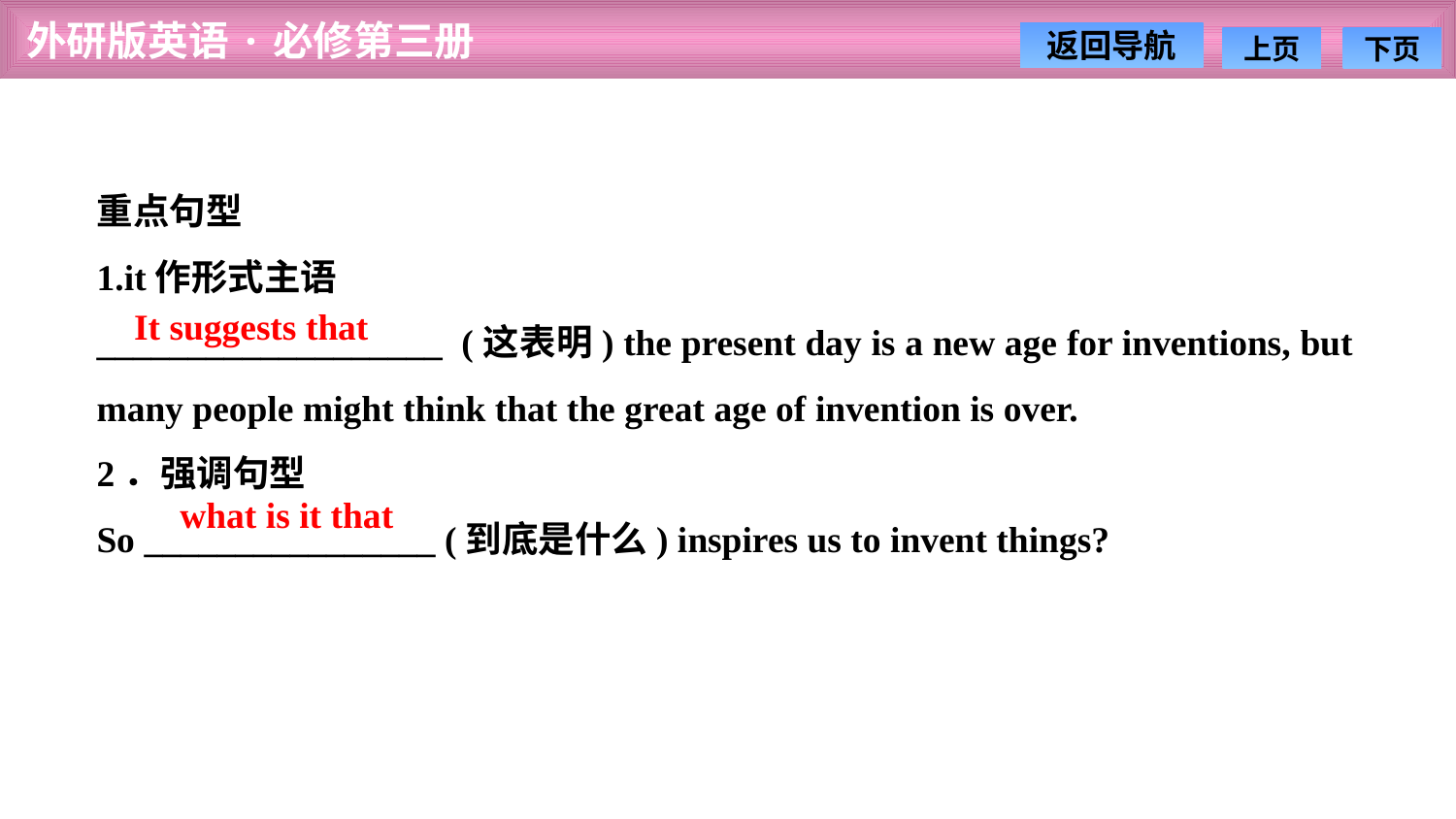

重点句型
1.it作形式主语
___________________  (这表明) the present day is a new age for inventions, but many people might think that the great age of invention is over.
2．强调句型
So ________________ (到底是什么) inspires us to invent things?
It suggests that
what is it that